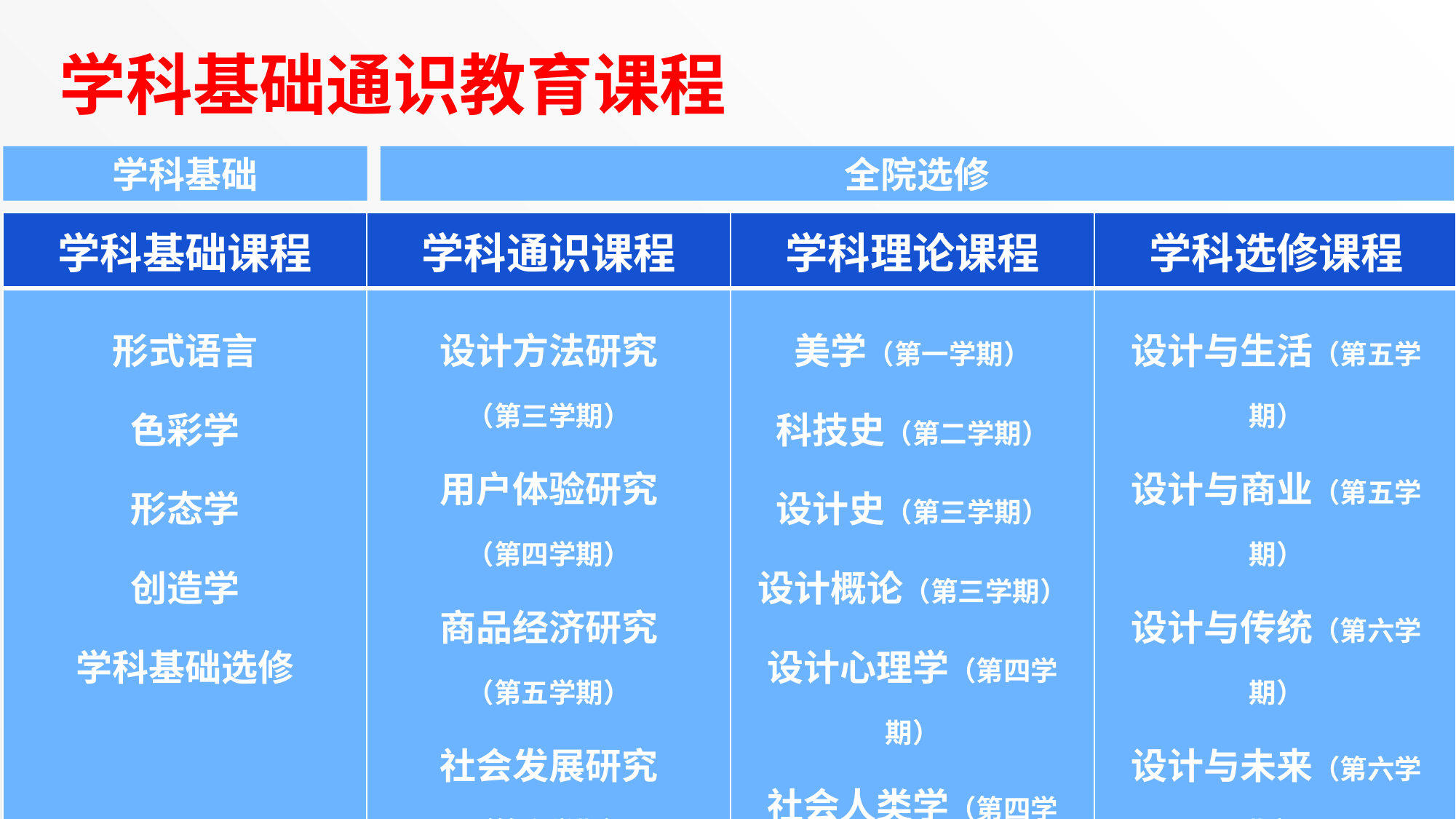

# 学科基础通识教育课程
学科基础
全院选修
| 学科基础课程 | 学科通识课程 | 学科理论课程 | 学科选修课程 |
| --- | --- | --- | --- |
| 形式语言 色彩学 形态学 创造学 学科基础选修 | 设计方法研究 （第三学期） 用户体验研究 （第四学期） 商品经济研究 （第五学期） 社会发展研究 （第六学期） | 美学（第一学期） 科技史（第二学期） 设计史（第三学期） 设计概论（第三学期） 设计心理学（第四学期） 社会人类学（第四学期） | 设计与生活（第五学期） 设计与商业（第五学期） 设计与传统（第六学期） 设计与未来（第六学期） |